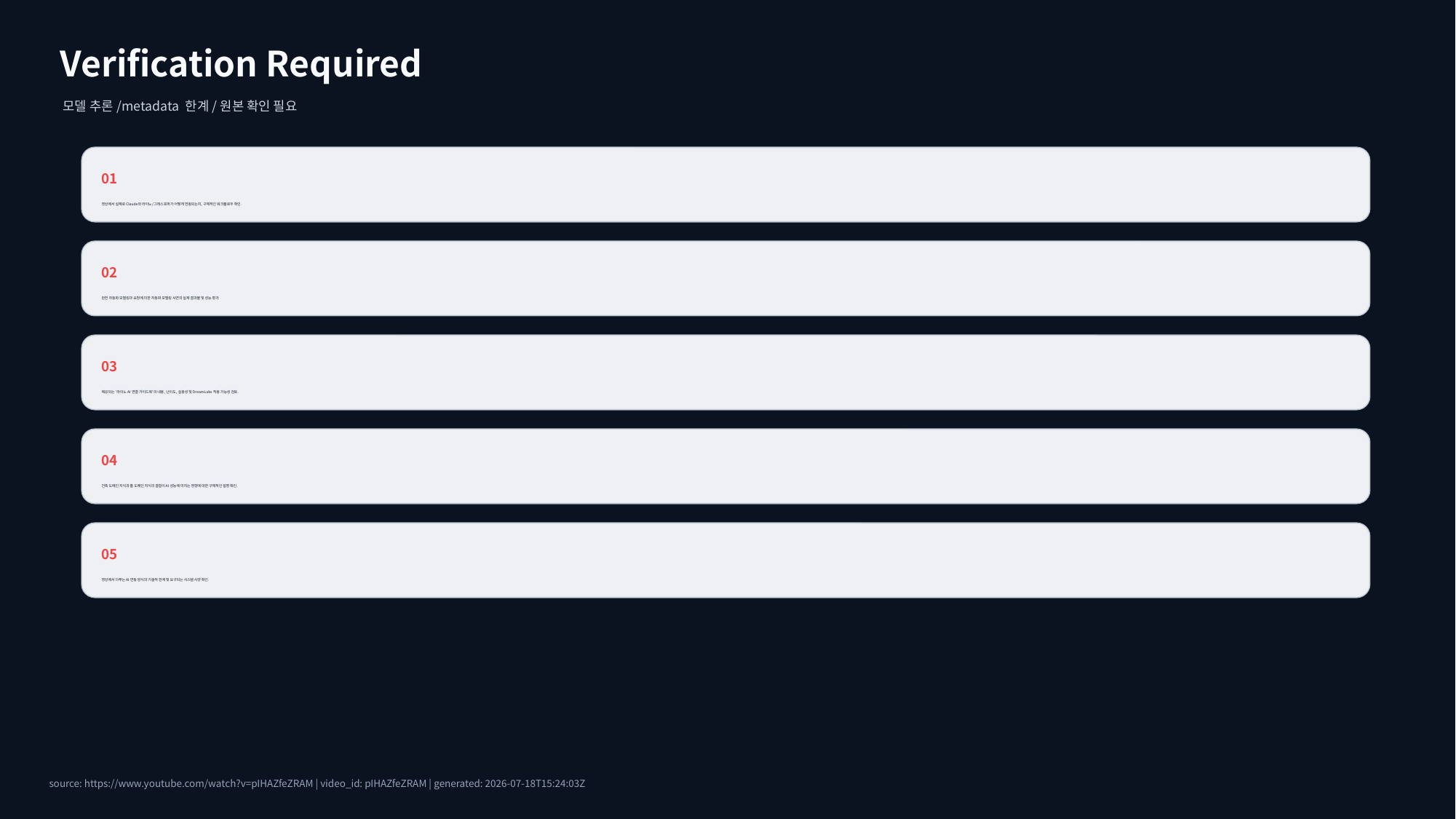

Verification Required
모델 추론/metadata 한계/원본 확인 필요

01
영상에서 실제로 Claude와 라이노/그래스호퍼가 어떻게 연동되는지, 구체적인 워크플로우 확인.

02
완전 자동화 모델링과 요청에 의한 자동화 모델링 시연의 실제 결과물 및 성능 평가.

03
제공되는 '라이노 AI 연결 가이드북'의 내용, 난이도, 실용성 및 DreamLabs 적용 가능성 검토.

04
건축 도메인 지식과 툴 도메인 지식의 결합이 AI 성능에 미치는 영향에 대한 구체적인 설명 확인.

05
영상에서 다루는 AI 연동 방식의 기술적 한계 및 요구되는 시스템 사양 확인.
source: https://www.youtube.com/watch?v=pIHAZfeZRAM | video_id: pIHAZfeZRAM | generated: 2026-07-18T15:24:03Z